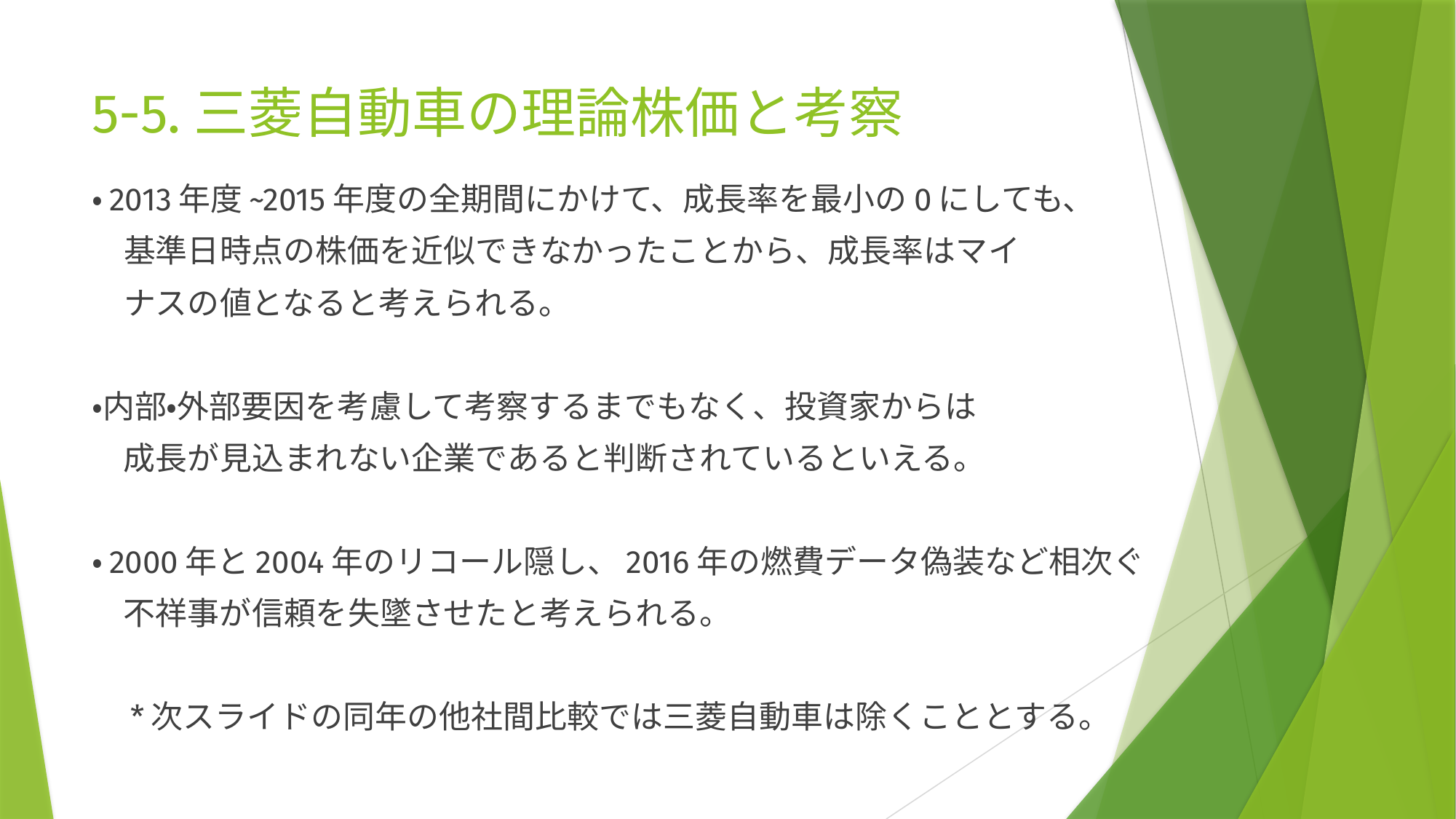

# 5-5.三菱自動車の理論株価と考察
・2013年度~2015年度の全期間にかけて、成長率を最小の0にしても、
　基準日時点の株価を近似できなかったことから、成長率はマイ
　ナスの値となると考えられる。

・内部・外部要因を考慮して考察するまでもなく、投資家からは
　成長が見込まれない企業であると判断されているといえる。

・2000年と2004年のリコール隠し、2016年の燃費データ偽装など相次ぐ
　不祥事が信頼を失墜させたと考えられる。

　*次スライドの同年の他社間比較では三菱自動車は除くこととする。